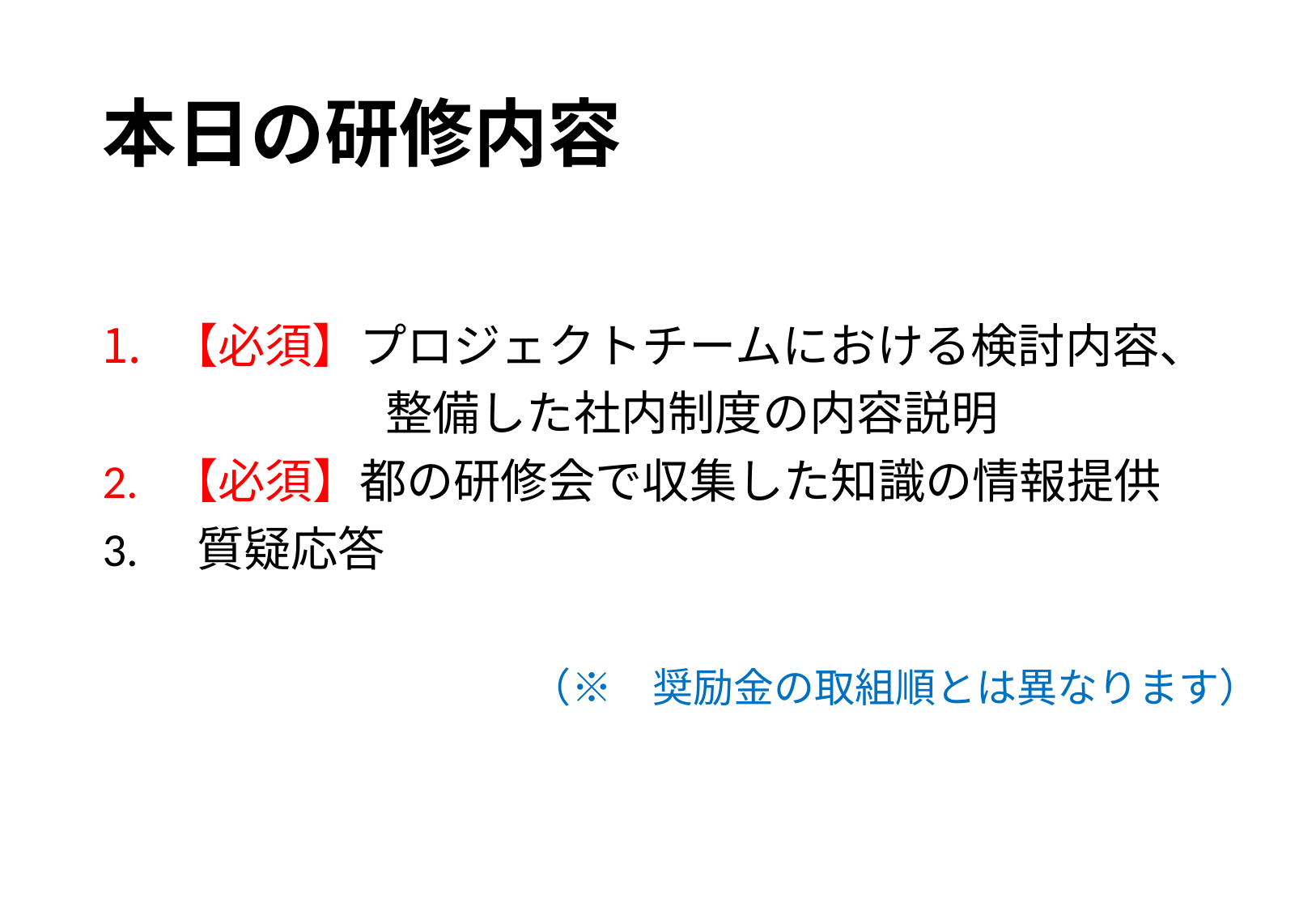

# 本日の研修内容

【必須】プロジェクトチームにおける検討内容、
　　　　　　整備した社内制度の内容説明
2.  【必須】都の研修会で収集した知識の情報提供
3.　質疑応答
（※　奨励金の取組順とは異なります）